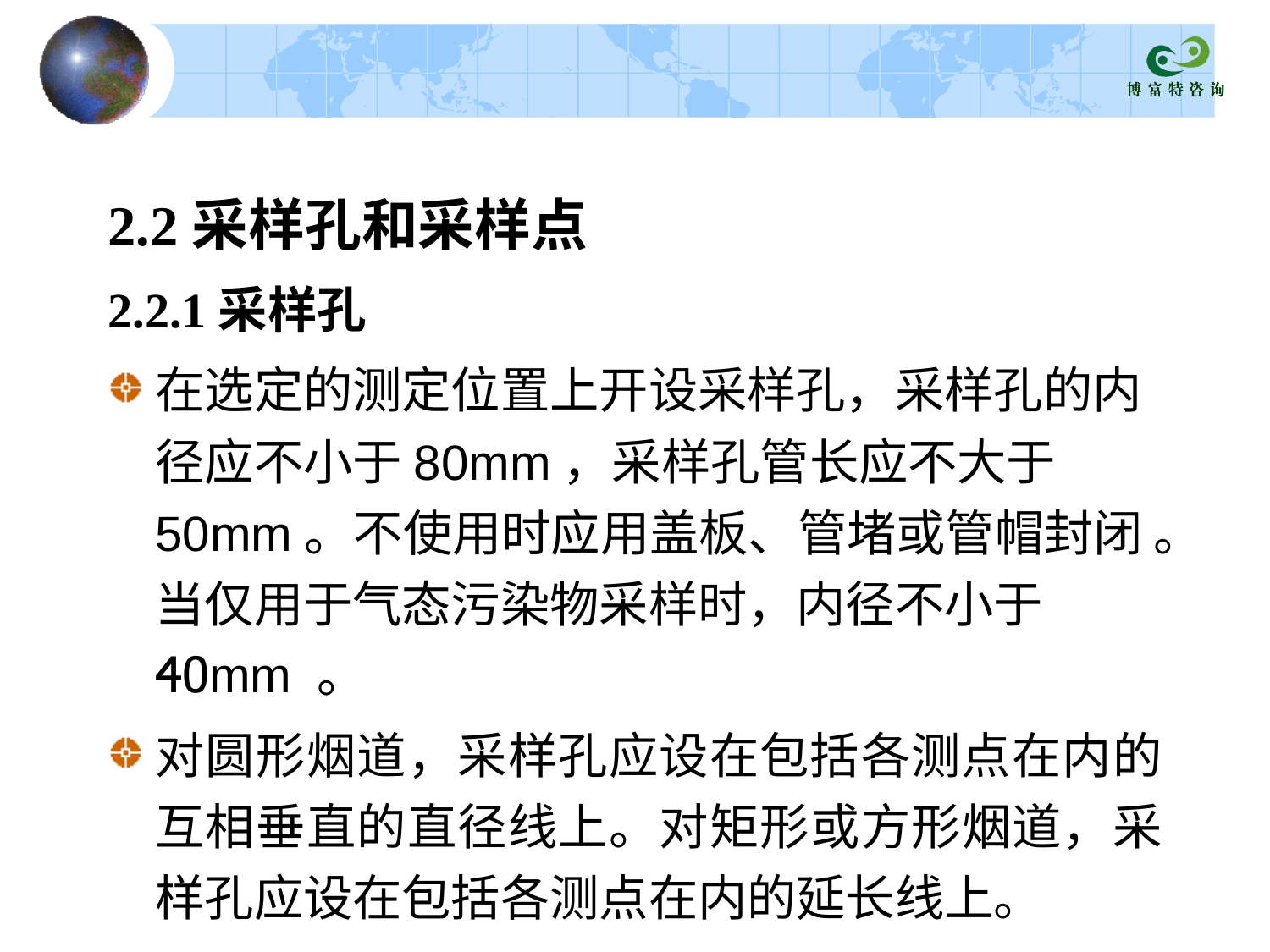

2.2采样孔和采样点
2.2.1采样孔
在选定的测定位置上开设采样孔，采样孔的内径应不小于80mm，采样孔管长应不大于50mm。不使用时应用盖板、管堵或管帽封闭 。当仅用于气态污染物采样时，内径不小于40mm 。
对圆形烟道，采样孔应设在包括各测点在内的互相垂直的直径线上。对矩形或方形烟道，采样孔应设在包括各测点在内的延长线上。